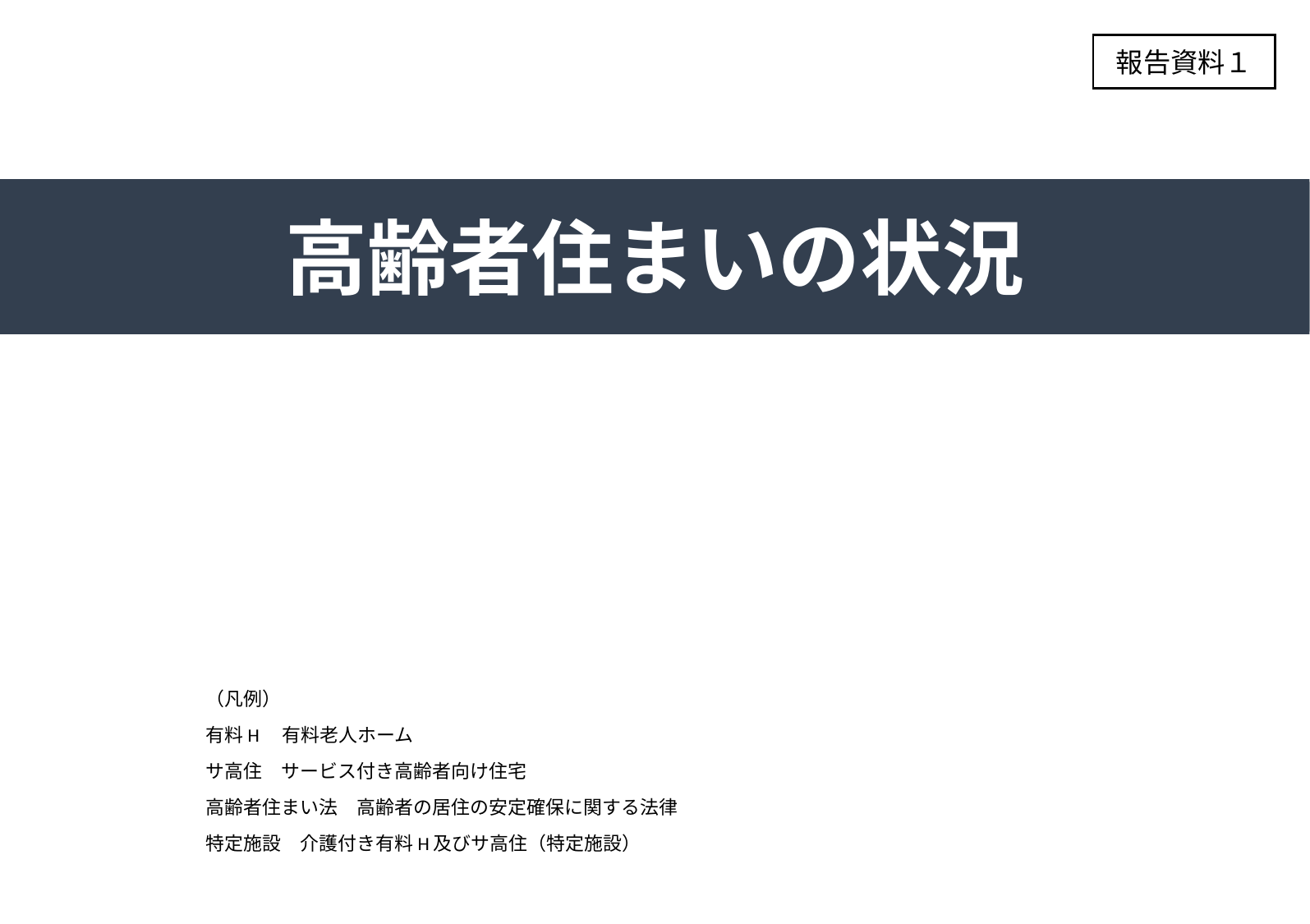

報告資料１

高齢者住まいの状況
（凡例）
有料H　有料老人ホーム
サ高住　サービス付き高齢者向け住宅
高齢者住まい法　高齢者の居住の安定確保に関する法律
特定施設　介護付き有料H及びサ高住（特定施設）